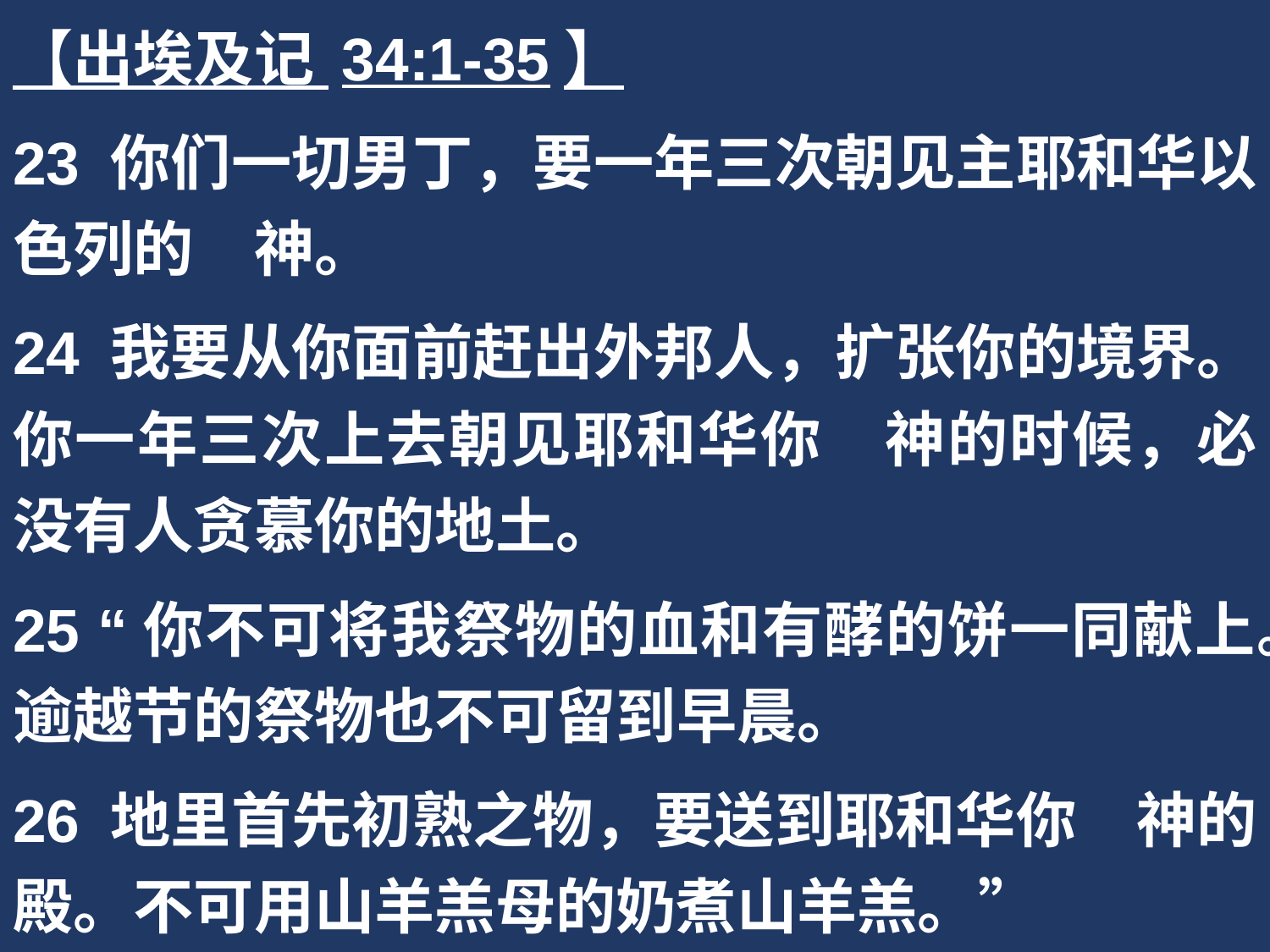

【出埃及记 34:1-35】
23 你们一切男丁，要一年三次朝见主耶和华以色列的　神。
24 我要从你面前赶出外邦人，扩张你的境界。你一年三次上去朝见耶和华你　神的时候，必没有人贪慕你的地土。
25 “你不可将我祭物的血和有酵的饼一同献上。逾越节的祭物也不可留到早晨。
26 地里首先初熟之物，要送到耶和华你　神的殿。不可用山羊羔母的奶煮山羊羔。”